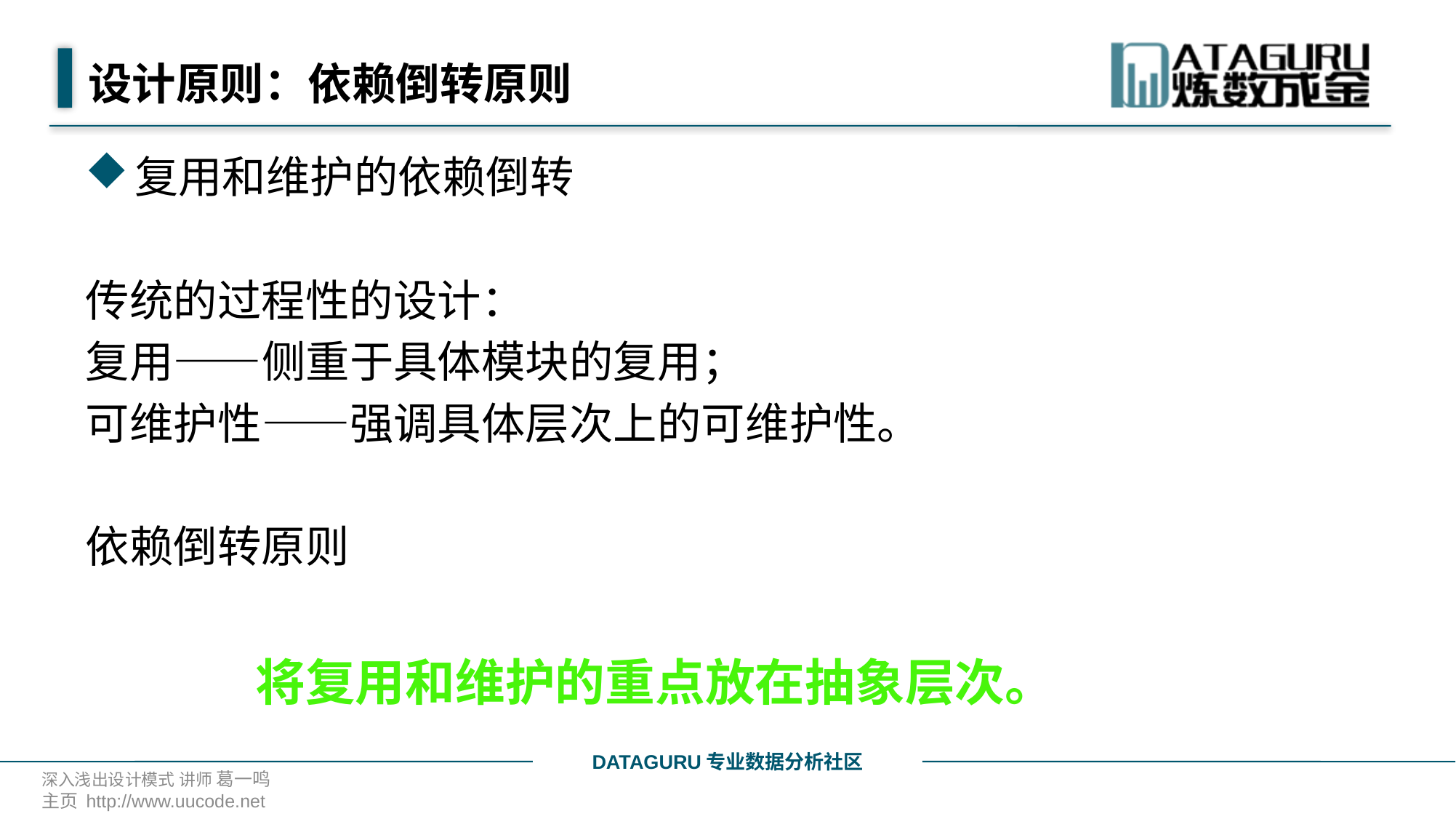

# 设计原则：依赖倒转原则
复用和维护的依赖倒转

传统的过程性的设计：
复用——侧重于具体模块的复用；
可维护性——强调具体层次上的可维护性。

依赖倒转原则

              将复用和维护的重点放在抽象层次。